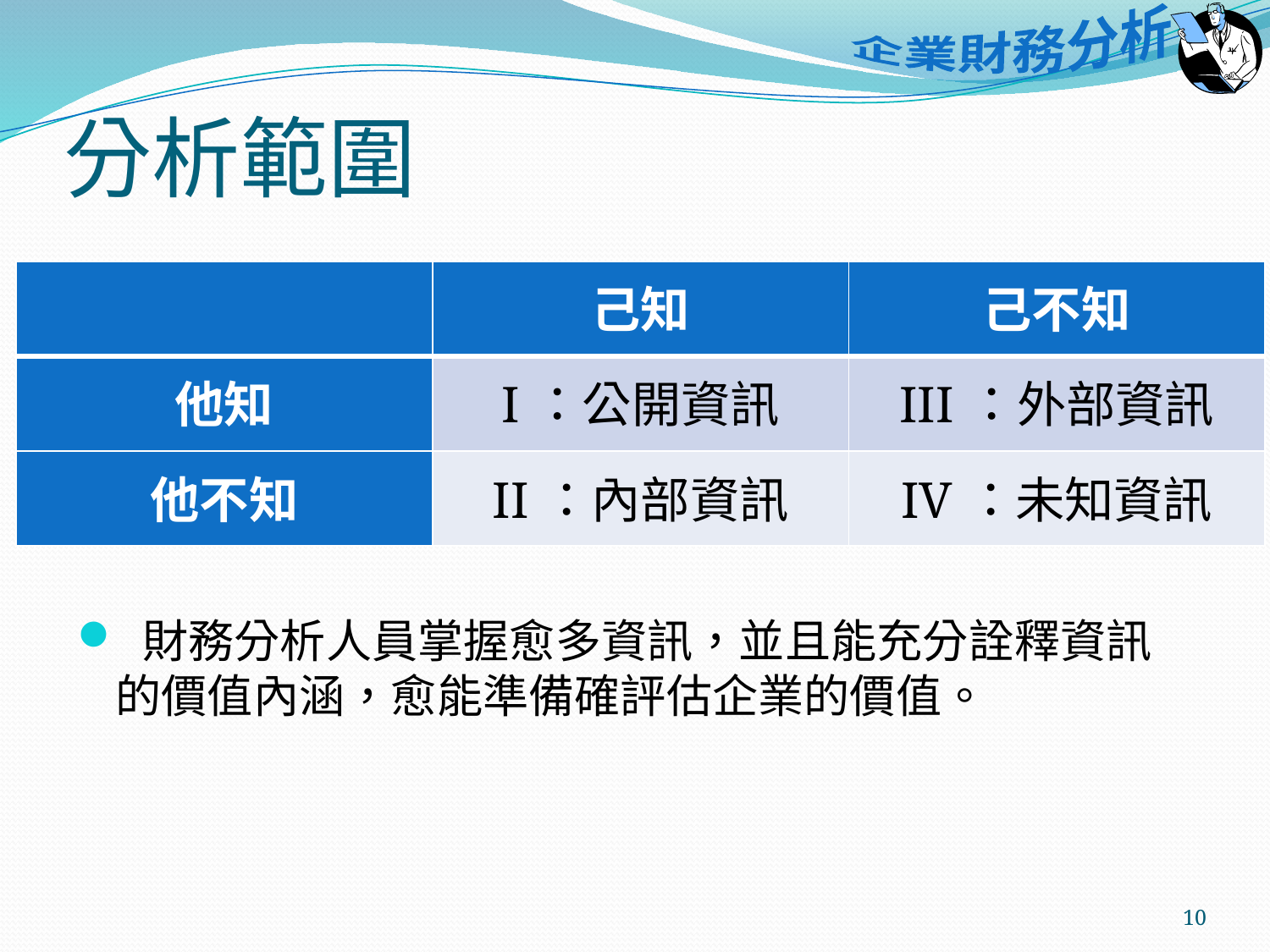

# 分析範圍
|  | 己知 | 己不知 |
| --- | --- | --- |
| 他知 | I：公開資訊 | III：外部資訊 |
| 他不知 | II：內部資訊 | IV：未知資訊 |
 財務分析人員掌握愈多資訊，並且能充分詮釋資訊的價值內涵，愈能準備確評估企業的價值。

10